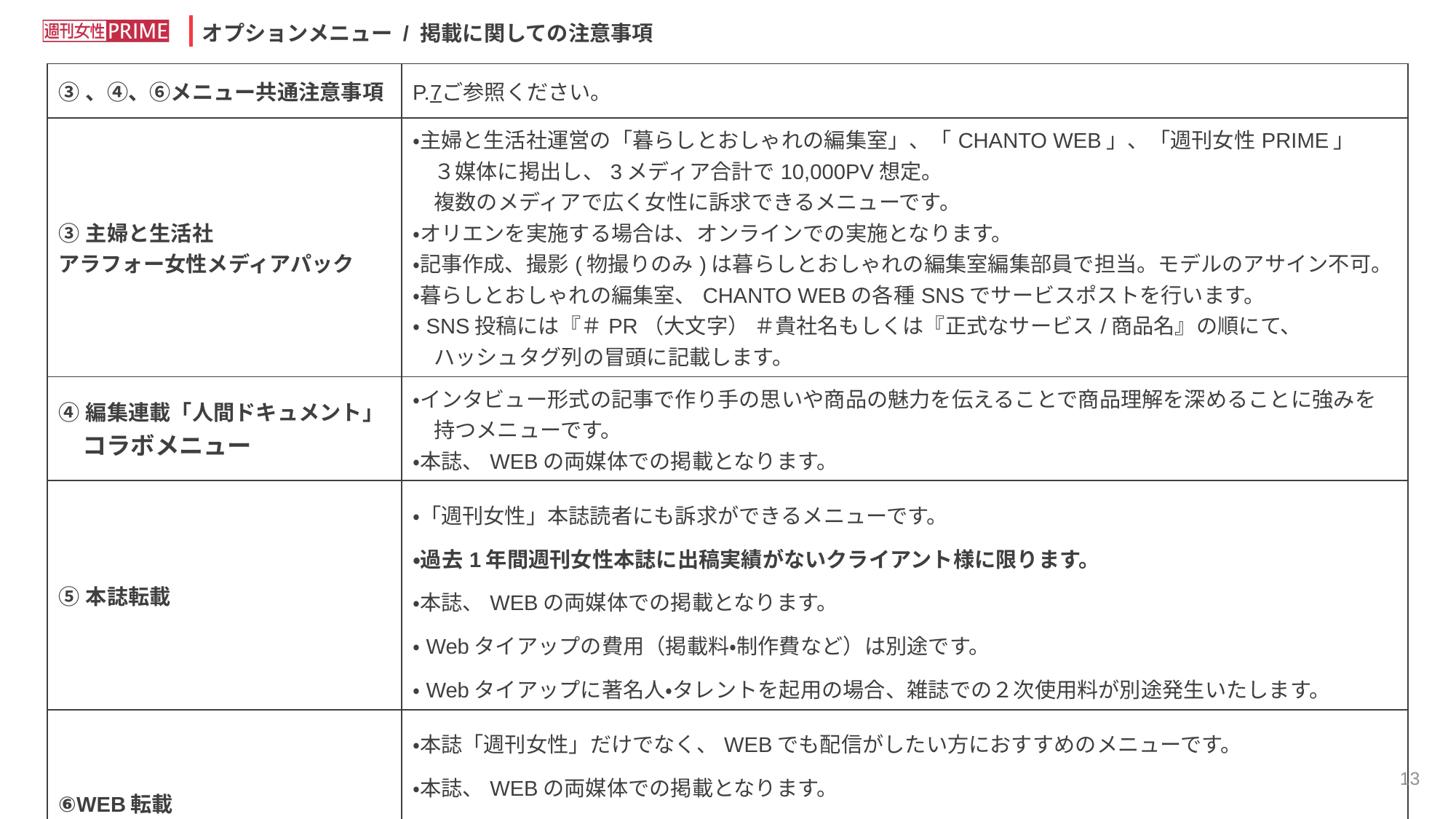

オプションメニュー / 掲載に関しての注意事項
| ③、④、⑥メニュー共通注意事項 | P.7ご参照ください。 |
| --- | --- |
| ③主婦と生活社 アラフォー女性メディアパック | ・主婦と生活社運営の「暮らしとおしゃれの編集室」、「CHANTO WEB」、「週刊女性PRIME」 　３媒体に掲出し、3メディア合計で10,000PV想定。 　複数のメディアで広く女性に訴求できるメニューです。 ・オリエンを実施する場合は、オンラインでの実施となります。 ・記事作成、撮影(物撮りのみ)は暮らしとおしゃれの編集室編集部員で担当。モデルのアサイン不可。 ・暮らしとおしゃれの編集室、CHANTO WEBの各種SNSでサービスポストを行います。 ・SNS投稿には『＃PR（大文字） ＃貴社名もしくは『正式なサービス/商品名』の順にて、 　ハッシュタグ列の冒頭に記載します。 |
| ④編集連載「人間ドキュメント」 　コラボメニュー | ・インタビュー形式の記事で作り手の思いや商品の魅力を伝えることで商品理解を深めることに強みを 　持つメニューです。 ・本誌、WEBの両媒体での掲載となります。 |
| ⑤本誌転載 | ・「週刊女性」本誌読者にも訴求ができるメニューです。 ・過去1年間週刊女性本誌に出稿実績がないクライアント様に限ります。 ・本誌、WEBの両媒体での掲載となります。 ・Webタイアップの費用（掲載料・制作費など）は別途です。 ・Webタイアップに著名人・タレントを起用の場合、雑誌での２次使用料が別途発生いたします。 |
| ⑥WEB転載 | ・本誌「週刊女性」だけでなく、WEBでも配信がしたい方におすすめのメニューです。 ・本誌、WEBの両媒体での掲載となります。 ・本誌タイアップの費用（掲載料・制作費など）は別途です。 ・本誌タイアップに著名人・タレントを起用の場合、WEBでの２次使用料が別途発生いたします。 |
13